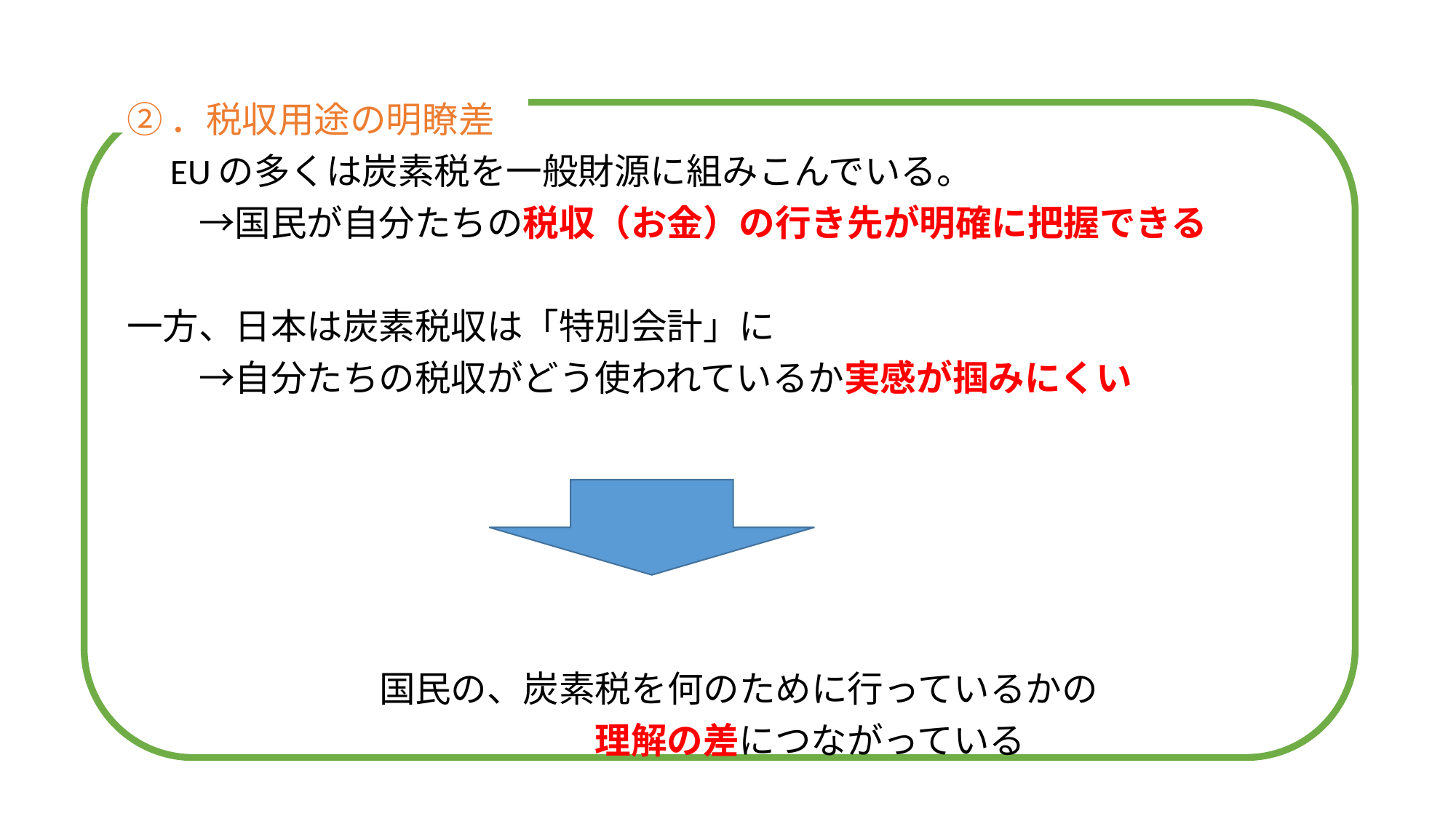

②．税収用途の明瞭差
　EUの多くは炭素税を一般財源に組みこんでいる。
　　→国民が自分たちの税収（お金）の行き先が明確に把握できる

一方、日本は炭素税収は「特別会計」に
　　→自分たちの税収がどう使われているか実感が掴みにくい

　　　　　　　国民の、炭素税を何のために行っているかの
　　　　　　　　　　　　　理解の差につながっている